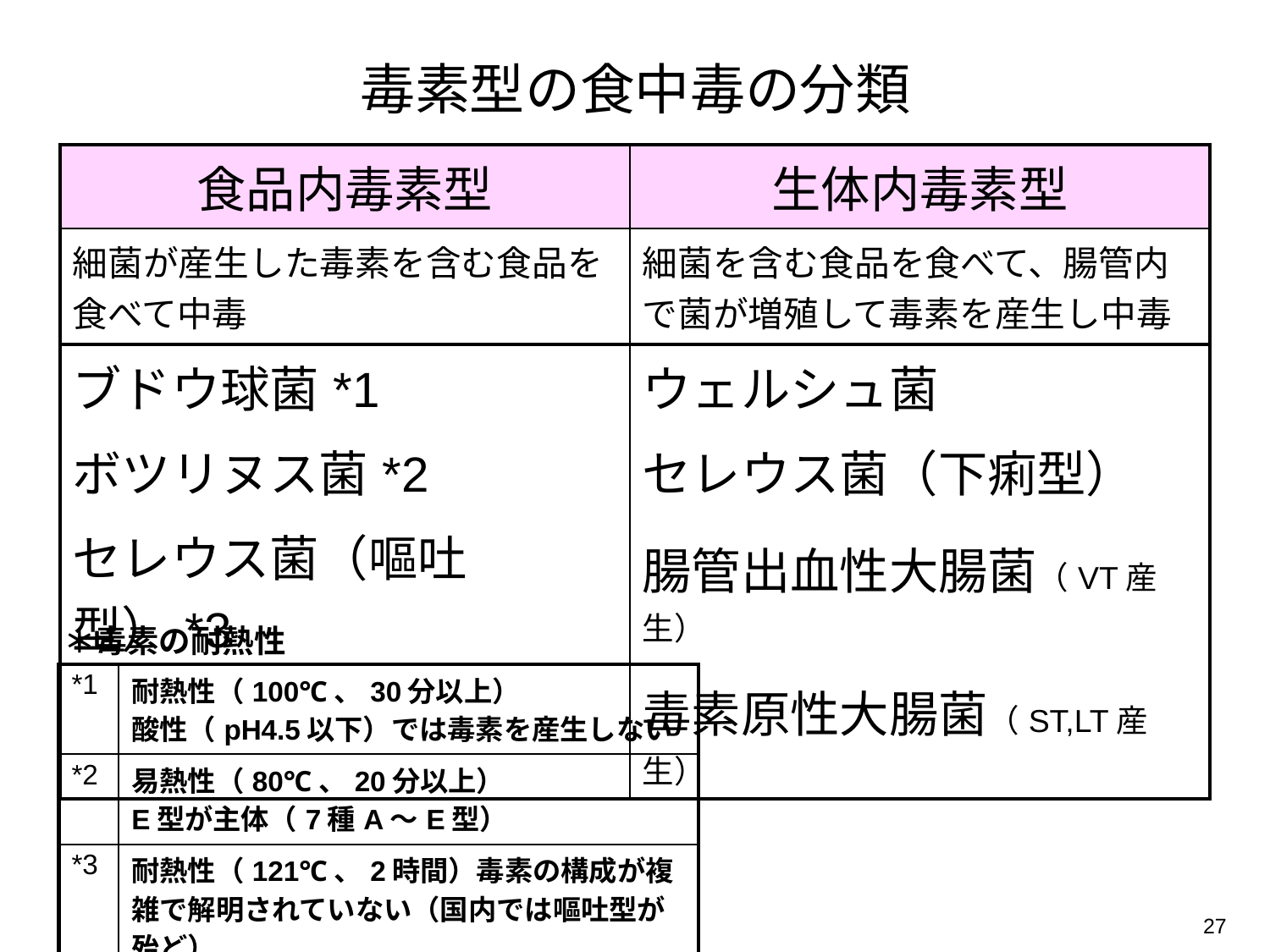

# 毒素型の食中毒の分類
| 食品内毒素型 | 生体内毒素型 |
| --- | --- |
| 細菌が産生した毒素を含む食品を食べて中毒 | 細菌を含む食品を食べて、腸管内で菌が増殖して毒素を産生し中毒 |
| ブドウ球菌\*1 | ウェルシュ菌 |
| ボツリヌス菌\*2 | セレウス菌（下痢型） |
| セレウス菌（嘔吐型）\*3 | 腸管出血性大腸菌（VT産生） |
|  | 毒素原性大腸菌（ST,LT産生） |
＊毒素の耐熱性
| \*1 | 耐熱性（100℃、30分以上） 酸性（pH4.5以下）では毒素を産生しない |
| --- | --- |
| \*2 | 易熱性（80℃、20分以上） E型が主体（7種A～E型） |
| \*3 | 耐熱性（121℃、2時間）毒素の構成が複雑で解明されていない（国内では嘔吐型が殆ど） |
27